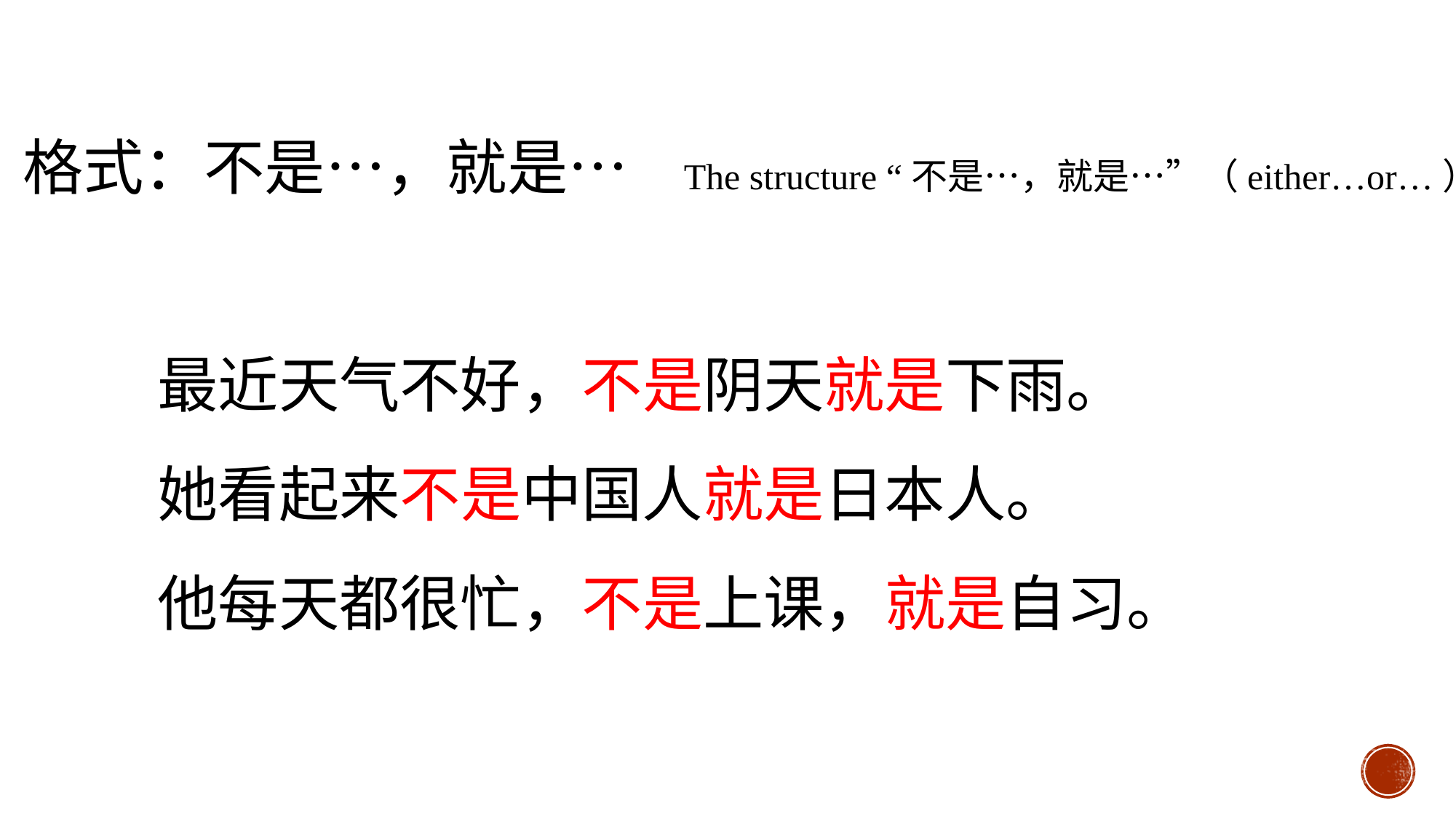

格式：不是…，就是…   The structure “不是…，就是…”（either…or…）
最近天气不好，不是阴天就是下雨。
她看起来不是中国人就是日本人。
他每天都很忙，不是上课，就是自习。